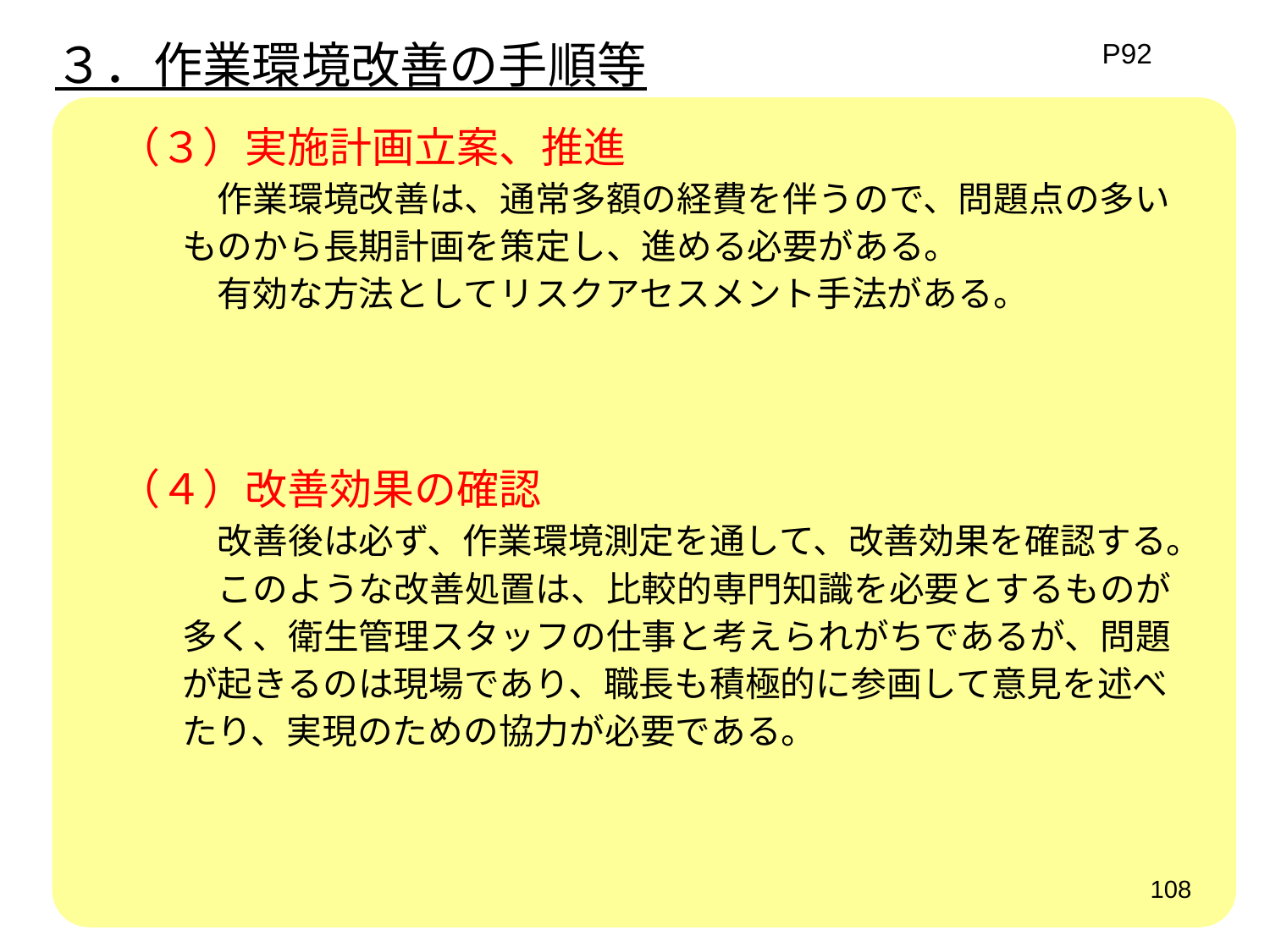

３．作業環境改善の手順等
P92
　（３）実施計画立案、推進
　　　　作業環境改善は、通常多額の経費を伴うので、問題点の多い
　　　ものから長期計画を策定し、進める必要がある。
　　　　有効な方法としてリスクアセスメント手法がある。

　（４）改善効果の確認
　　　　改善後は必ず、作業環境測定を通して、改善効果を確認する。
　　　　このような改善処置は、比較的専門知識を必要とするものが
　　　多く、衛生管理スタッフの仕事と考えられがちであるが、問題
　　　が起きるのは現場であり、職長も積極的に参画して意見を述べ
　　　たり、実現のための協力が必要である。
108